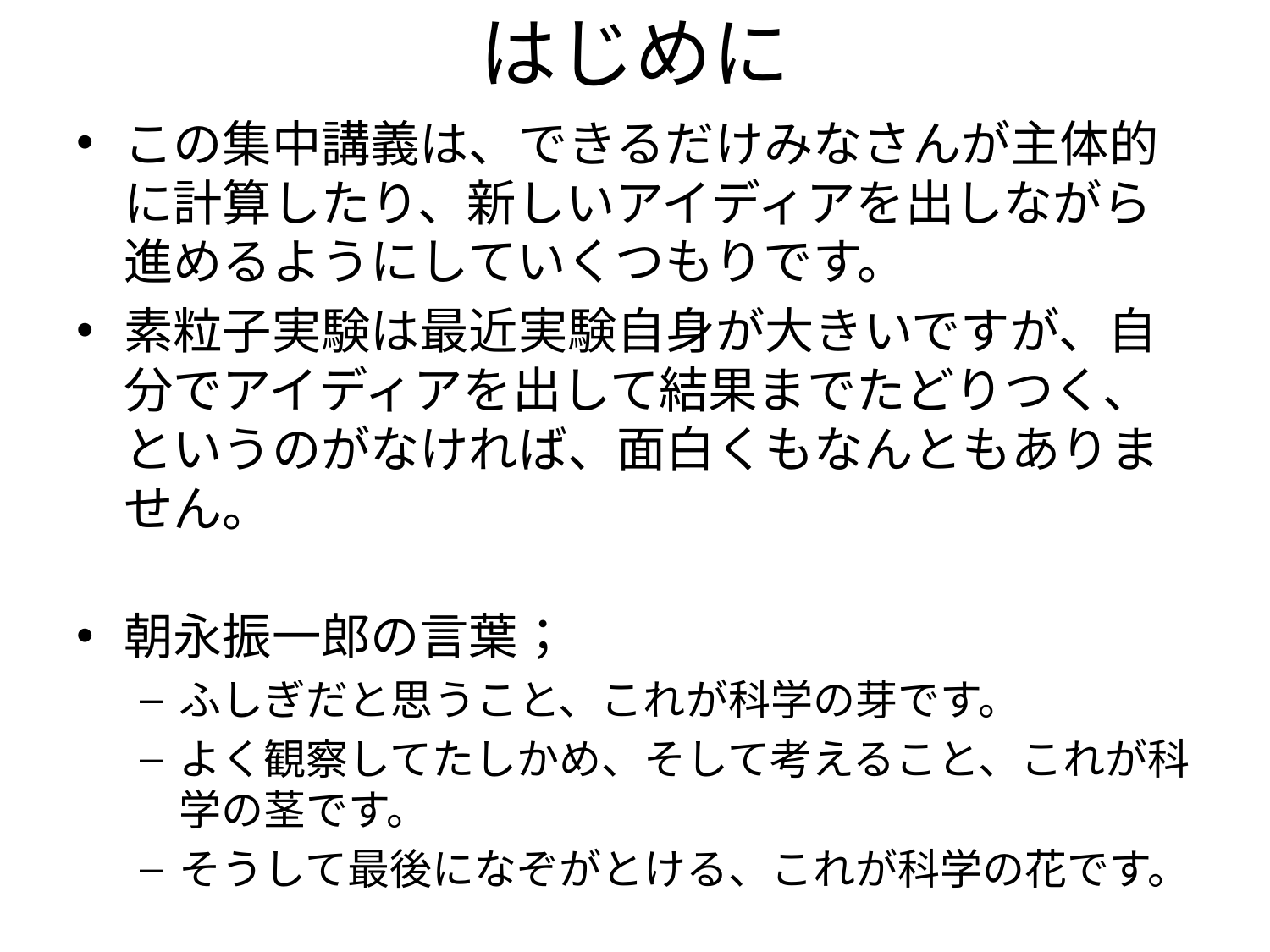

# はじめに
この集中講義は、できるだけみなさんが主体的に計算したり、新しいアイディアを出しながら進めるようにしていくつもりです。
素粒子実験は最近実験自身が大きいですが、自分でアイディアを出して結果までたどりつく、というのがなければ、面白くもなんともありません。

朝永振一郎の言葉；
ふしぎだと思うこと、これが科学の芽です。
よく観察してたしかめ、そして考えること、これが科学の茎です。
そうして最後になぞがとける、これが科学の花です。